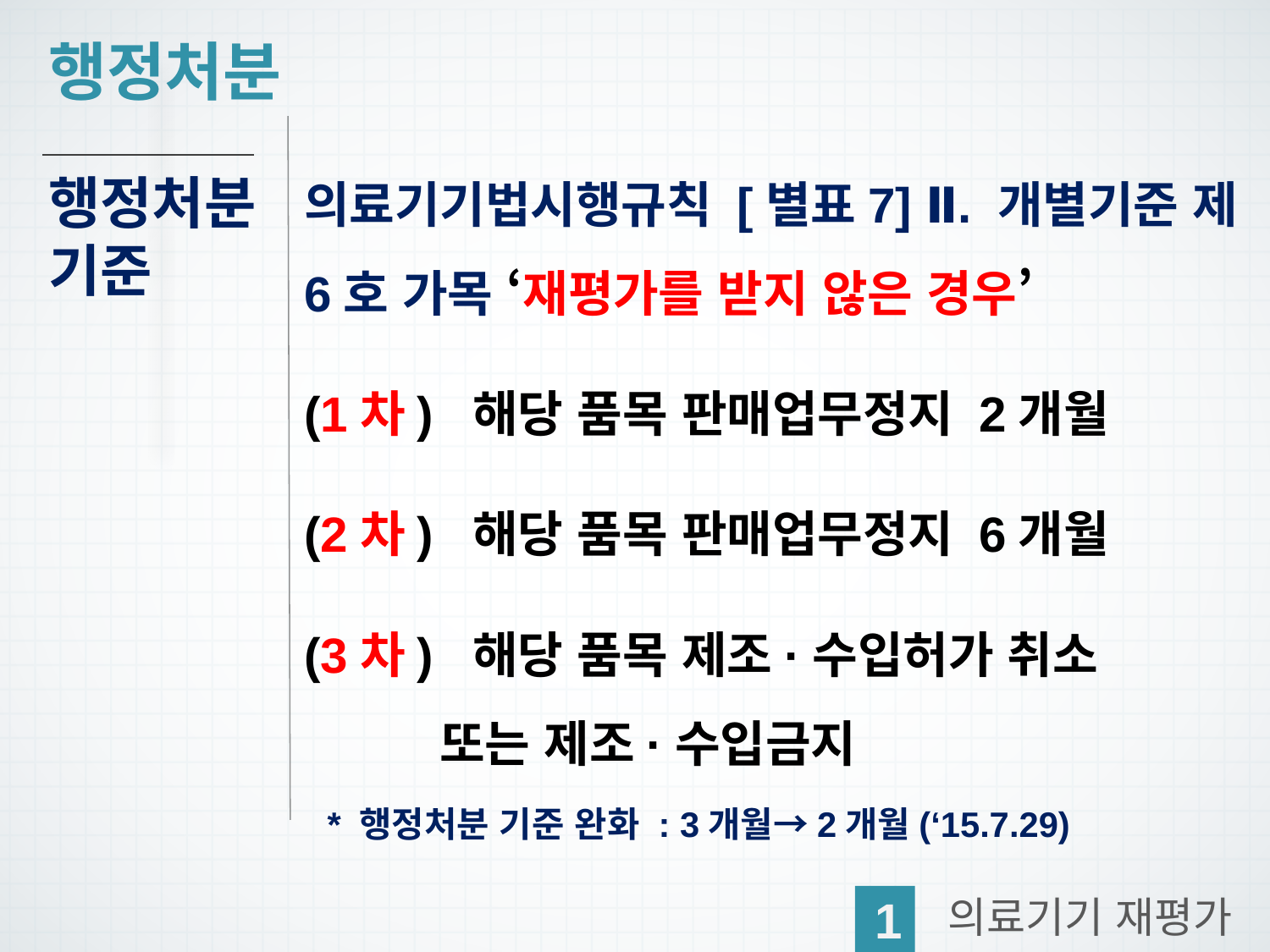

행정처분
의료기기법시행규칙 [별표7] Ⅱ. 개별기준 제6호 가목 ‘재평가를 받지 않은 경우’

(1차)  해당 품목 판매업무정지 2개월

(2차)  해당 품목 판매업무정지 6개월

(3차)  해당 품목 제조·수입허가 취소
         또는 제조·수입금지
행정처분기준
* 행정처분 기준 완화 : 3개월→2개월(‘15.7.29)
1
의료기기 재평가